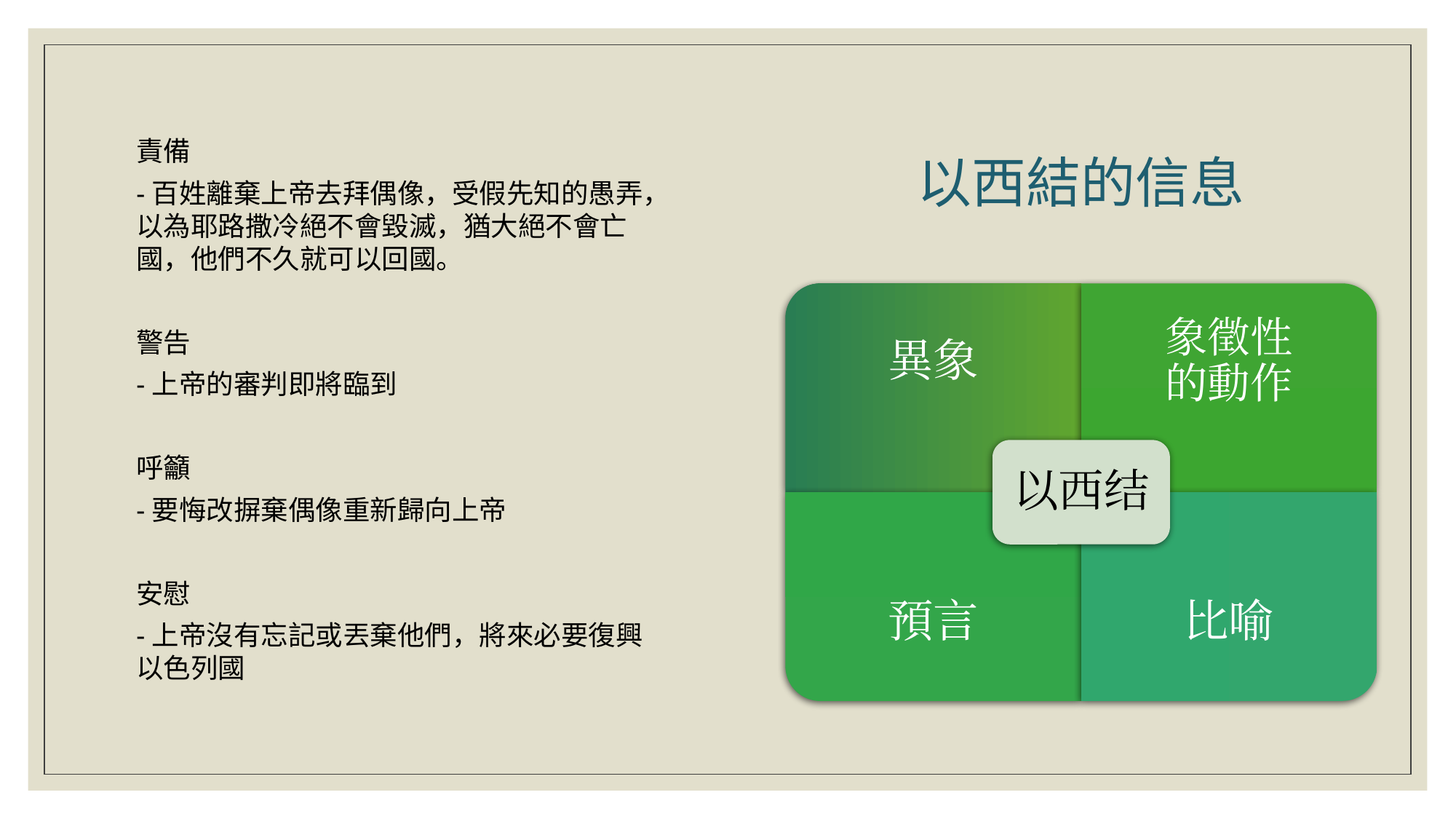

# 以西結的信息
責備
-百姓離棄上帝去拜偶像，受假先知的愚弄，以為耶路撒冷絕不會毀滅，猶大絕不會亡國，他們不久就可以回國。

警告
-上帝的審判即將臨到

呼籲
-要悔改摒棄偶像重新歸向上帝

安慰
-上帝沒有忘記或丟棄他們，將來必要復興
以色列國

異象

象徵性
的動作

以西结

預言
比喻